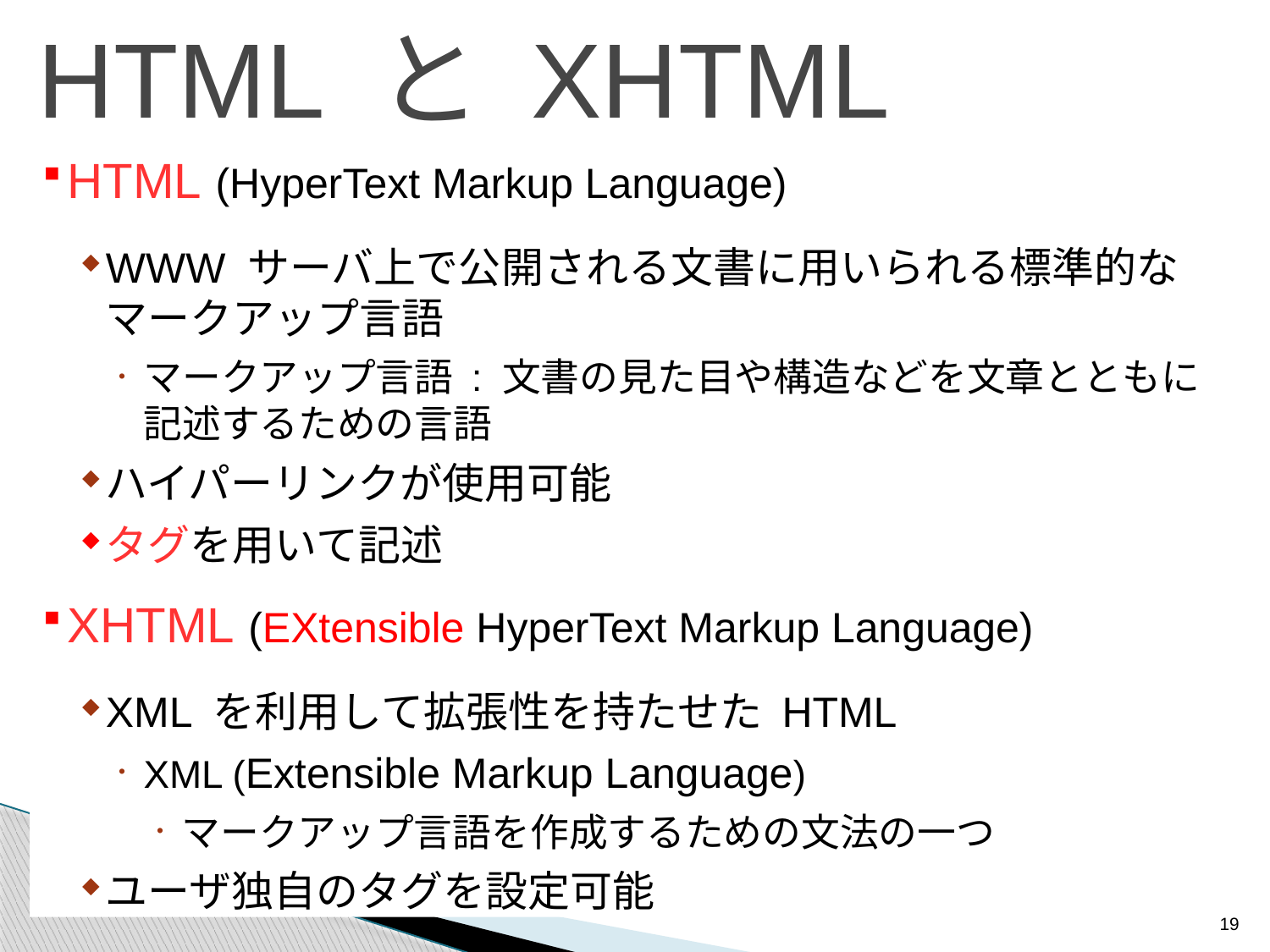

# HTML と XHTML
HTML (HyperText Markup Language)
WWW サーバ上で公開される文書に用いられる標準的な
マークアップ言語
マークアップ言語 : 文書の見た目や構造などを文章とともに
記述するための言語
ハイパーリンクが使用可能
タグを用いて記述
XHTML (EXtensible HyperText Markup Language)
XML を利用して拡張性を持たせた HTML
XML (Extensible Markup Language)
マークアップ言語を作成するための文法の一つ
ユーザ独自のタグを設定可能

19